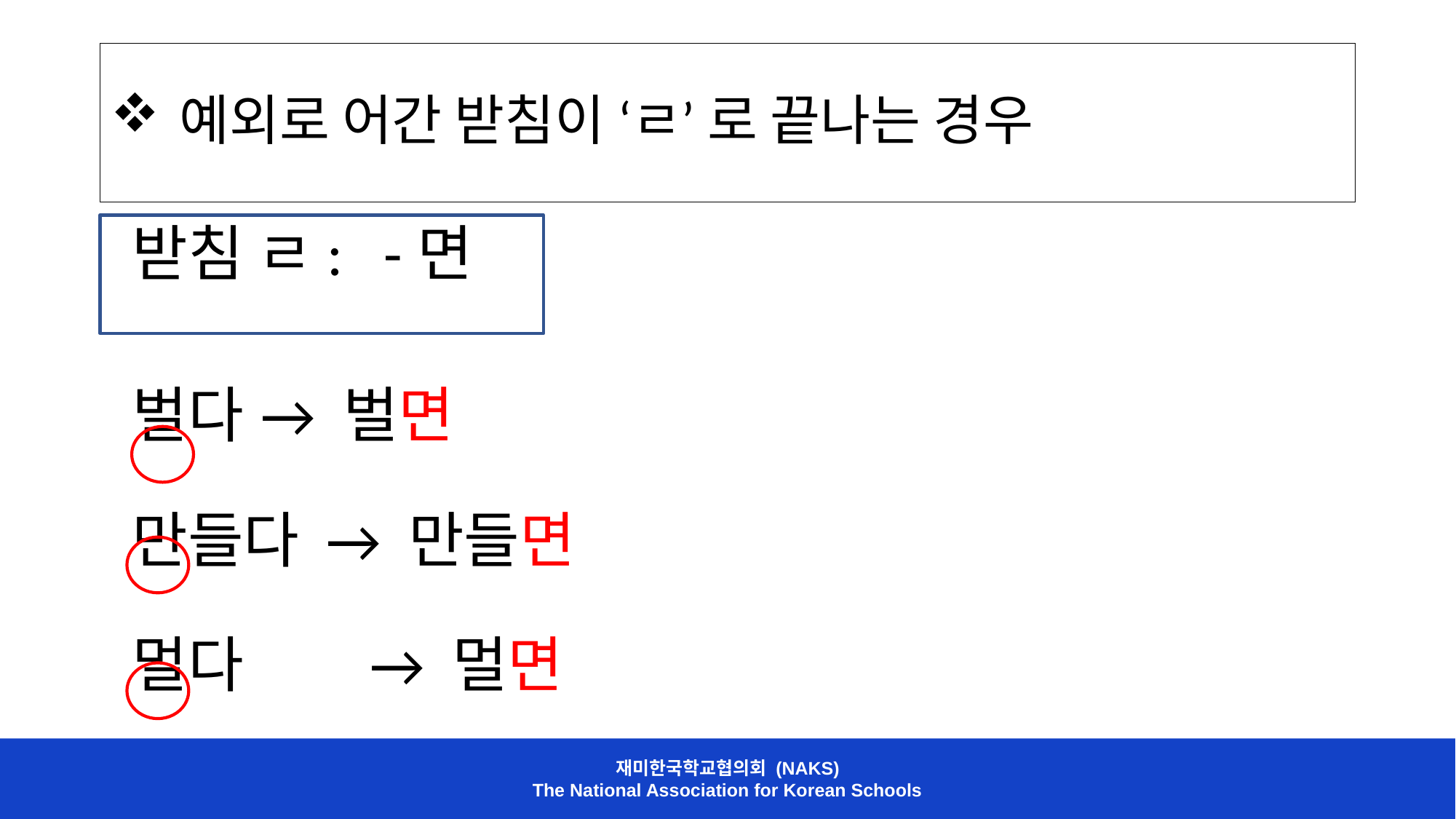

# 예외로 어간 받침이 ‘ㄹ’ 로 끝나는 경우

받침 ㄹ:   -면

벌다	 →  벌면
만들다  →  만들면
멀다 	 →  멀면

재미한국학교협의회 (NAKS)
The National Association for Korean Schools